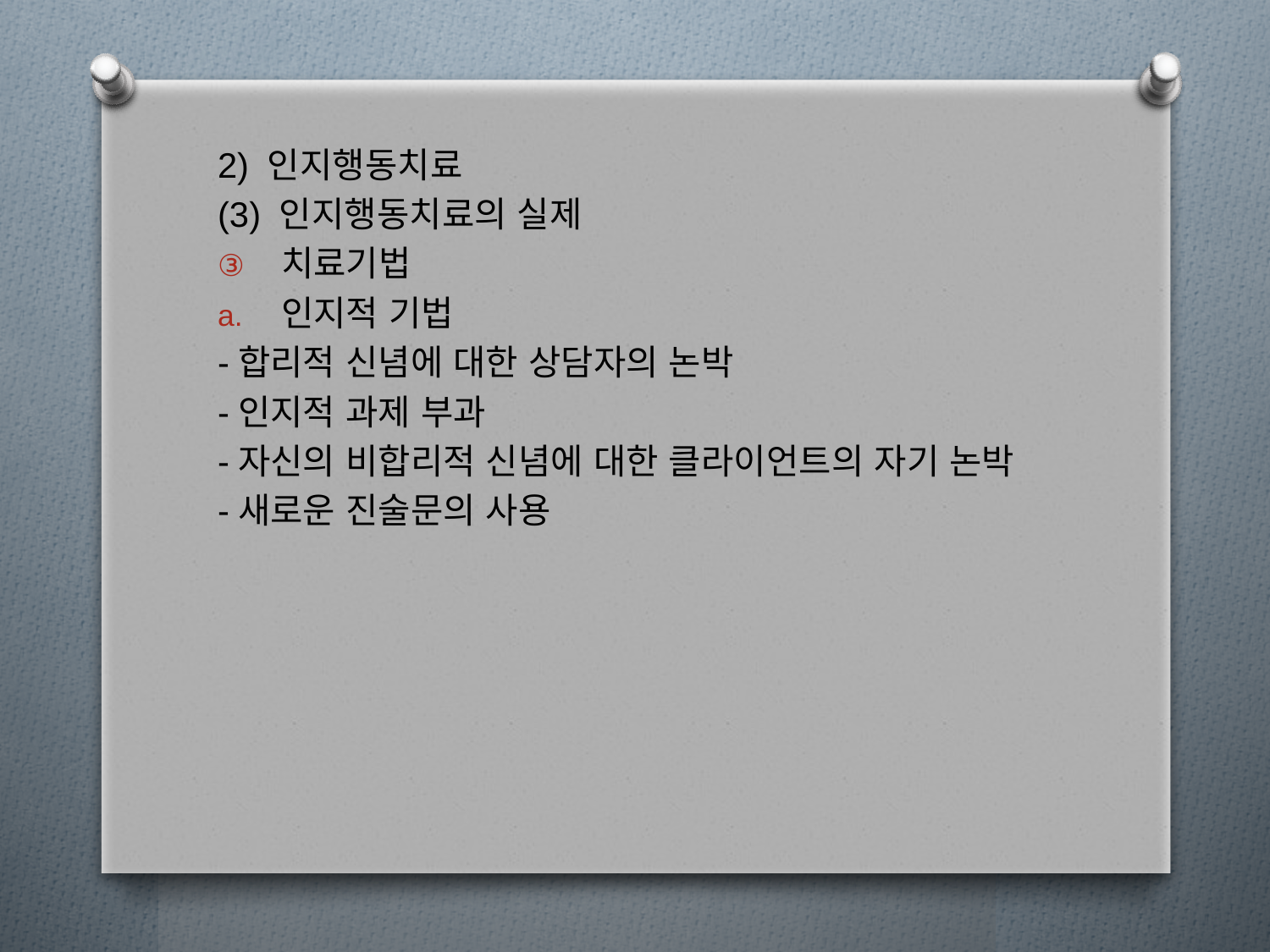

2) 인지행동치료
(3) 인지행동치료의 실제
치료기법
인지적 기법
-합리적 신념에 대한 상담자의 논박
-인지적 과제 부과
-자신의 비합리적 신념에 대한 클라이언트의 자기 논박
-새로운 진술문의 사용